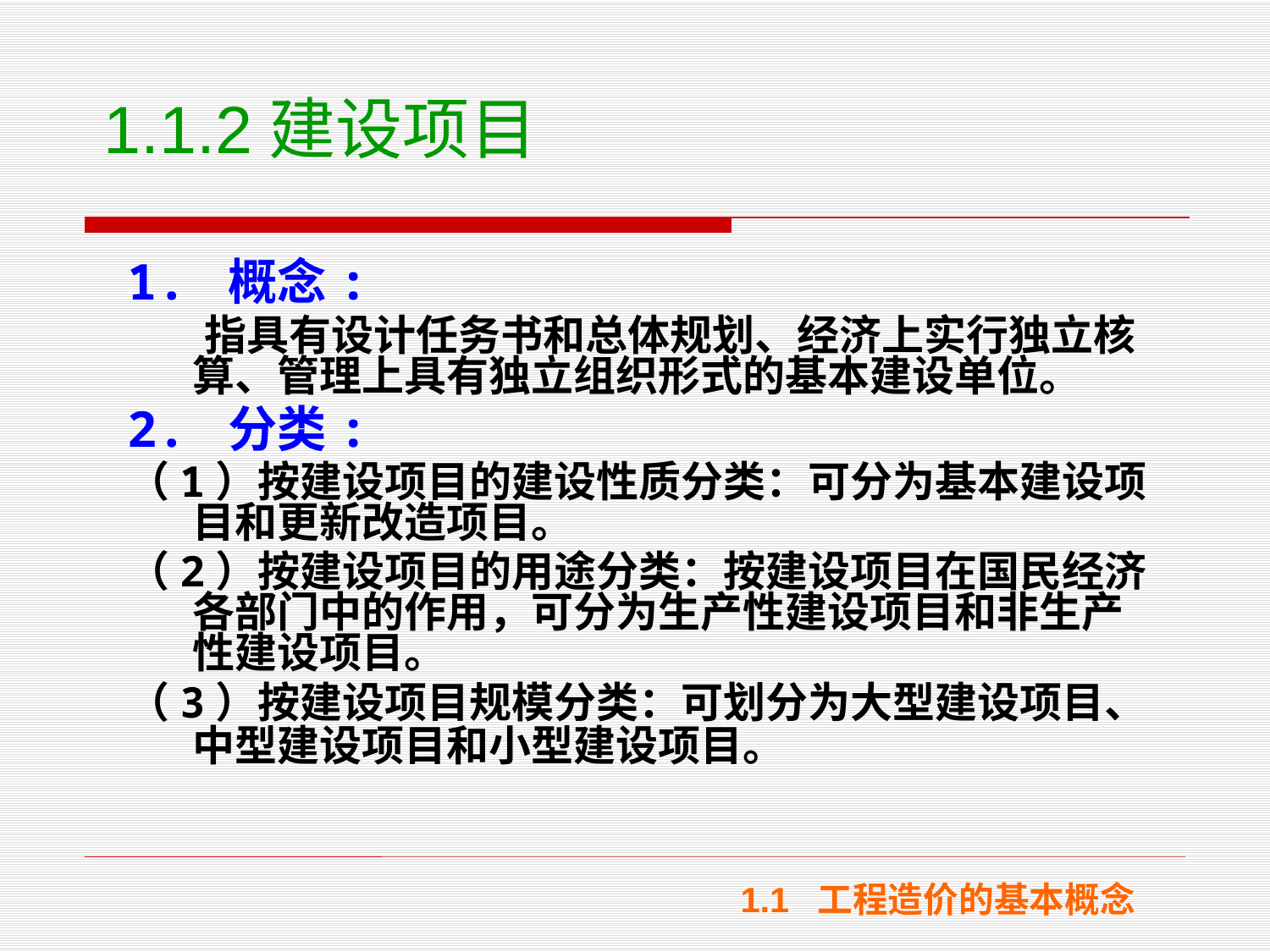

# 1.1.2建设项目
1. 概念:
       指具有设计任务书和总体规划、经济上实行独立核算、管理上具有独立组织形式的基本建设单位。
2. 分类:
（1）按建设项目的建设性质分类：可分为基本建设项目和更新改造项目。
（2）按建设项目的用途分类：按建设项目在国民经济各部门中的作用，可分为生产性建设项目和非生产性建设项目。
（3）按建设项目规模分类：可划分为大型建设项目、中型建设项目和小型建设项目。
1.1  工程造价的基本概念